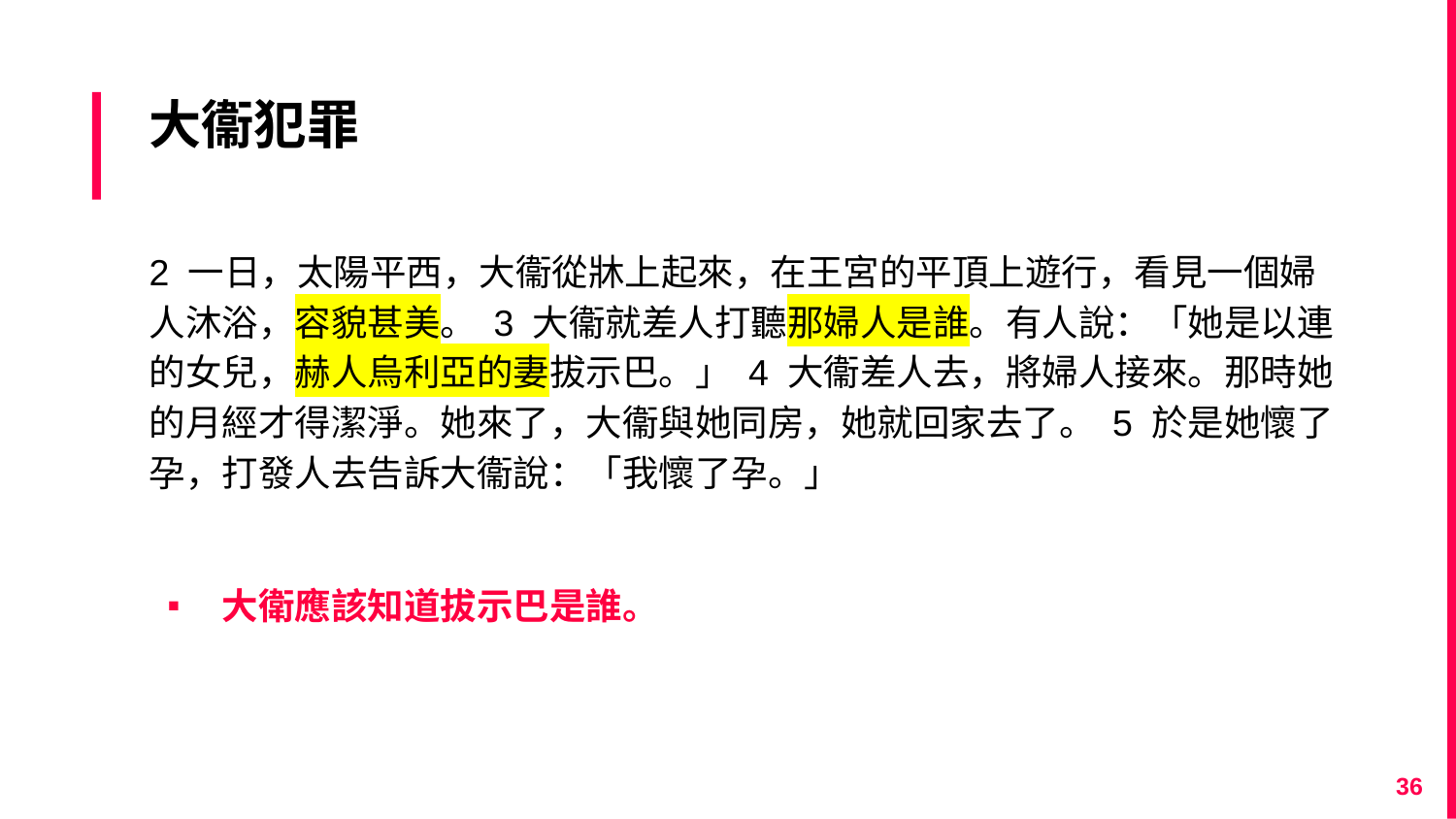

# 大衞犯罪
2 一日，太陽平西，大衞從牀上起來，在王宮的平頂上遊行，看見一個婦人沐浴，容貌甚美。 3 大衞就差人打聽那婦人是誰。有人說：「她是以連的女兒，赫人烏利亞的妻拔示巴。」 4 大衞差人去，將婦人接來。那時她的月經才得潔淨。她來了，大衞與她同房，她就回家去了。 5 於是她懷了孕，打發人去告訴大衞說：「我懷了孕。」

大衛應該知道拔示巴是誰。

36